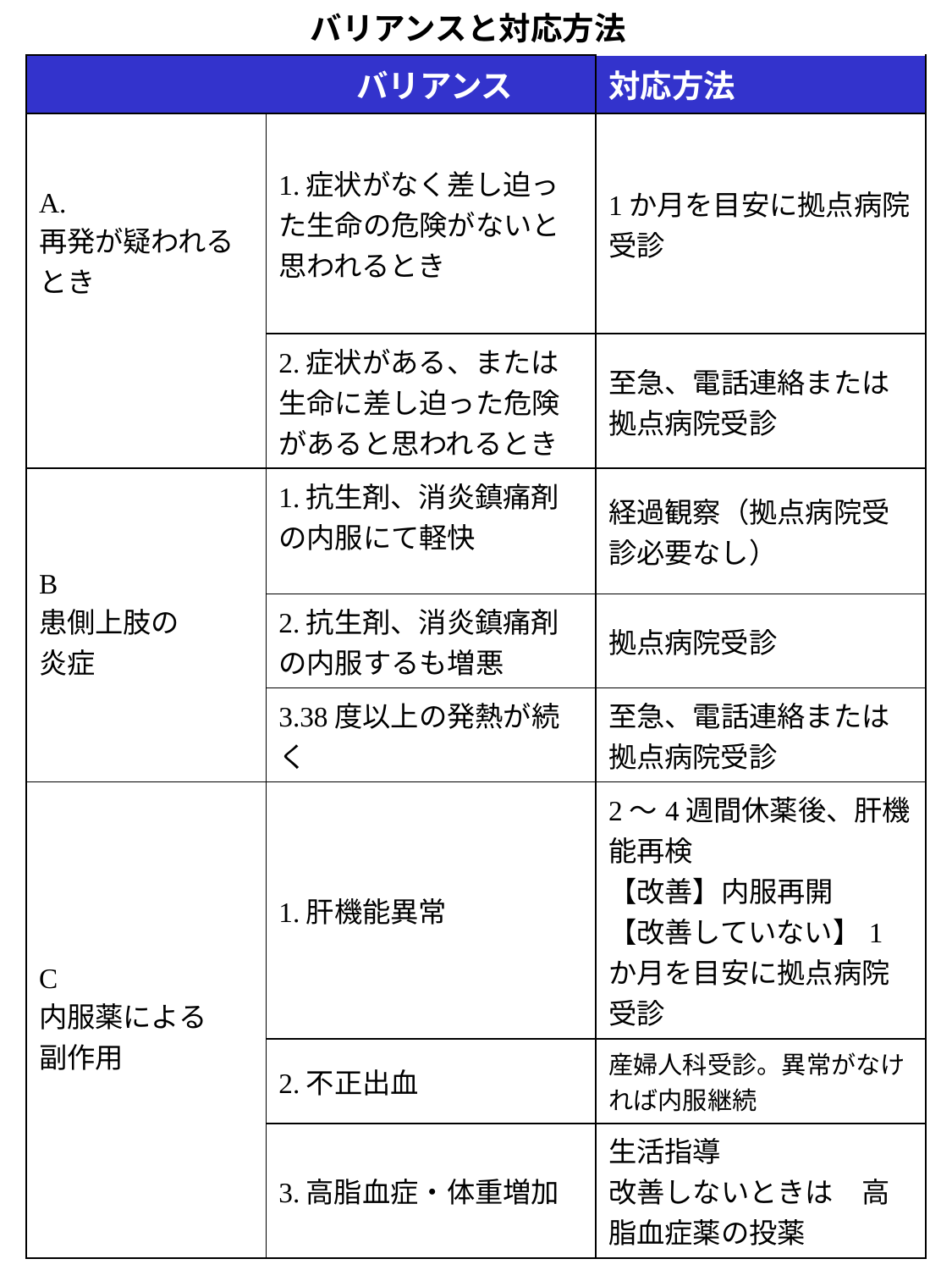

# バリアンスと対応方法
| バリアンス |  | 対応方法 |
| --- | --- | --- |
| A. 再発が疑われるとき | 1.症状がなく差し迫った生命の危険がないと思われるとき | 1か月を目安に拠点病院受診 |
|  | 2.症状がある、または生命に差し迫った危険があると思われるとき | 至急、電話連絡または拠点病院受診 |
| B 患側上肢の 炎症 | 1.抗生剤、消炎鎮痛剤の内服にて軽快 | 経過観察（拠点病院受診必要なし） |
|  | 2.抗生剤、消炎鎮痛剤の内服するも増悪 | 拠点病院受診 |
|  | 3.38度以上の発熱が続く | 至急、電話連絡または拠点病院受診 |
| C 内服薬による 副作用 | 1.肝機能異常 | 2～4週間休薬後、肝機能再検 【改善】内服再開 【改善していない】1か月を目安に拠点病院受診 |
|  | 2.不正出血 | 産婦人科受診。異常がなければ内服継続 |
|  | 3.高脂血症・体重増加 | 生活指導 改善しないときは　高脂血症薬の投薬 |